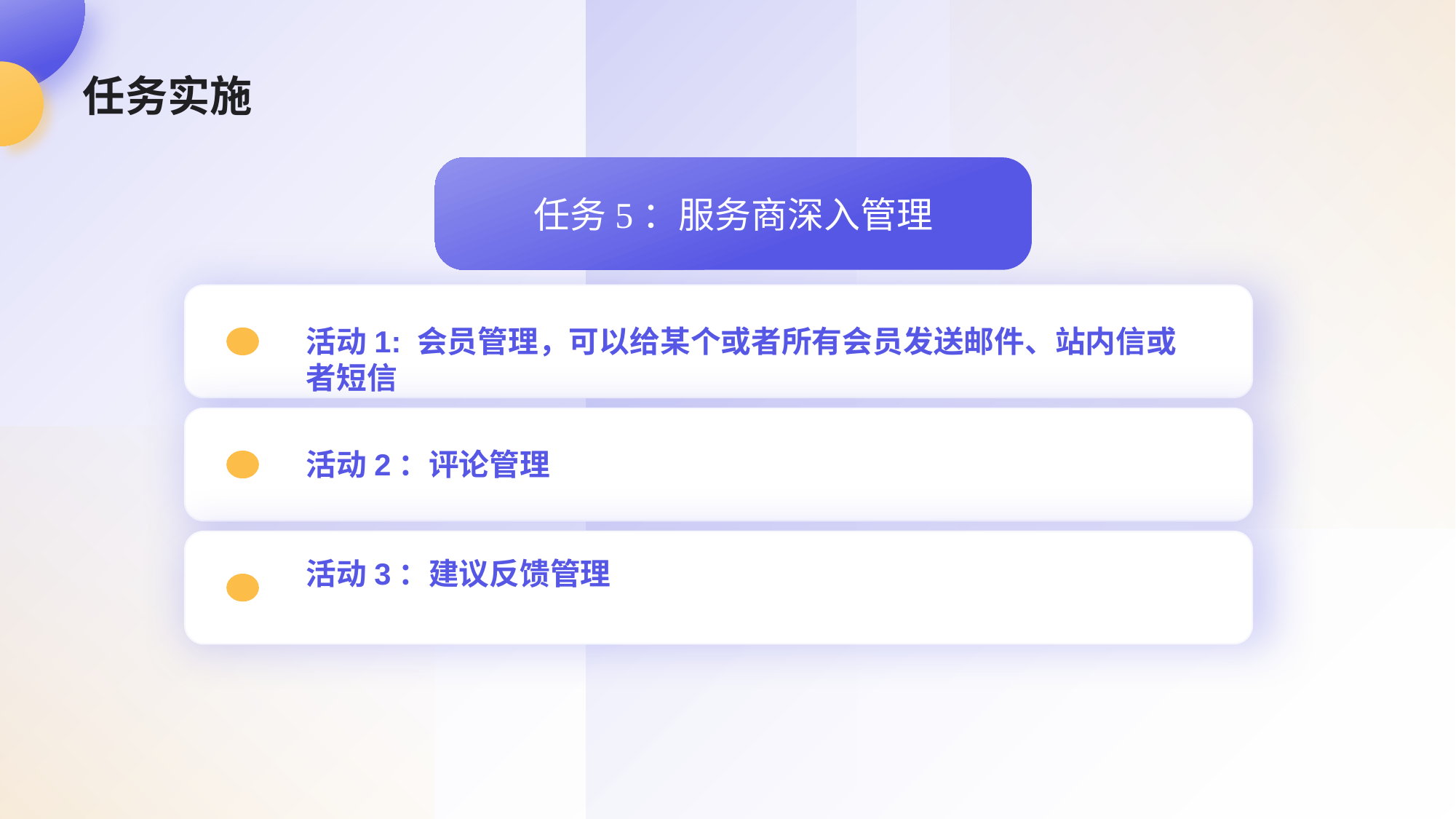

# 任务实施
任务5：服务商深入管理

活动1: 会员管理，可以给某个或者所有会员发送邮件、站内信或者短信

活动2：评论管理

活动3：建议反馈管理

9